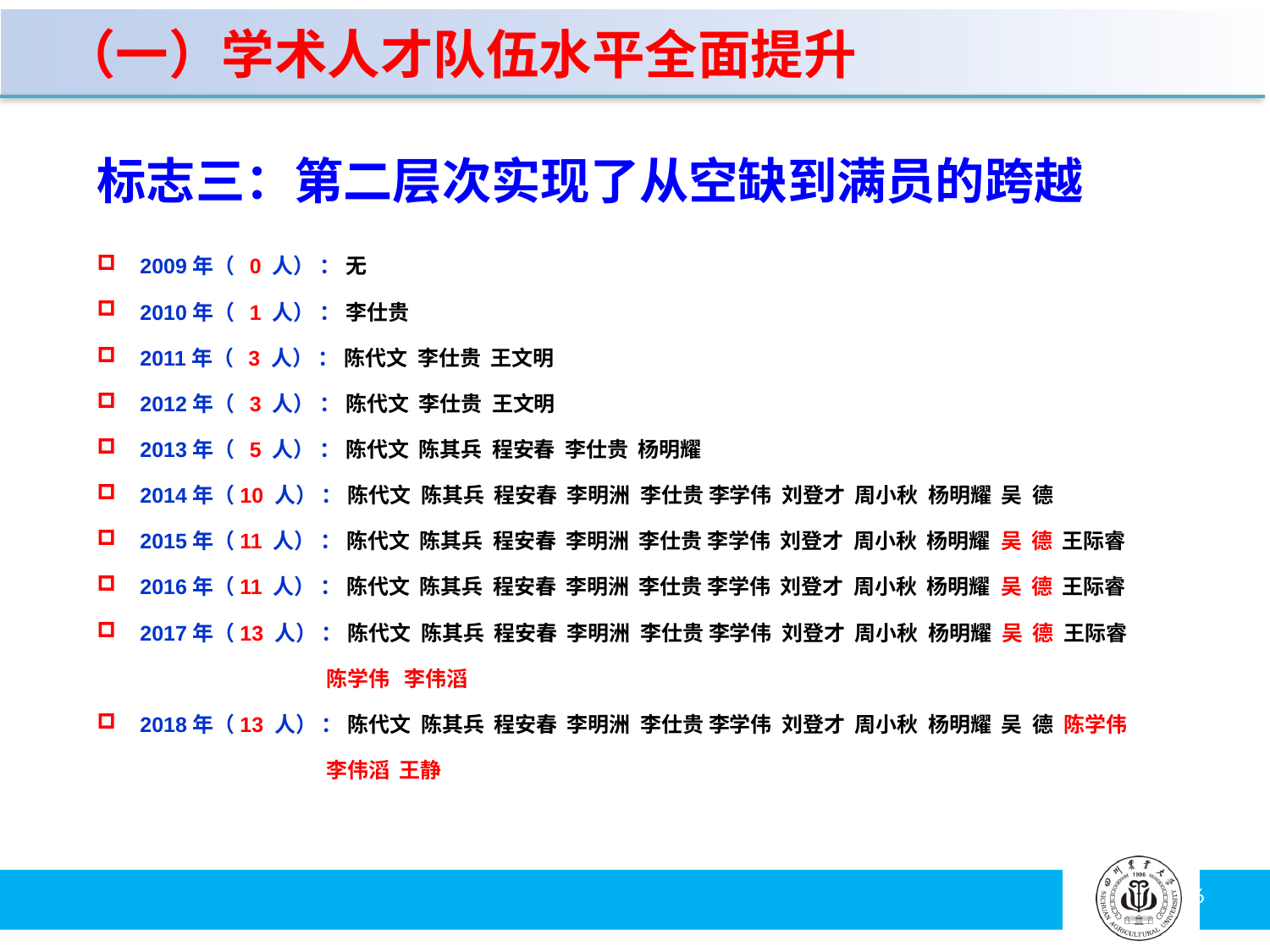

（一）学术人才队伍水平全面提升
标志三：第二层次实现了从空缺到满员的跨越
2009年（  0 人） ： 无
2010年（  1 人） ： 李仕贵
2011年（  3 人） ： 陈代文  李仕贵  王文明
2012年（  3 人） ： 陈代文  李仕贵  王文明
2013年（  5 人） ： 陈代文  陈其兵  程安春  李仕贵  杨明耀
2014年（10 人） ： 陈代文  陈其兵  程安春  李明洲  李仕贵 李学伟  刘登才  周小秋  杨明耀  吴  德
2015年（11 人） ： 陈代文  陈其兵  程安春  李明洲  李仕贵 李学伟  刘登才  周小秋  杨明耀  吴  德  王际睿
2016年（11 人） ： 陈代文  陈其兵  程安春  李明洲  李仕贵 李学伟  刘登才  周小秋  杨明耀  吴  德  王际睿
2017年（13 人） ： 陈代文  陈其兵  程安春  李明洲  李仕贵 李学伟  刘登才  周小秋  杨明耀  吴  德  王际睿
                  陈学伟   李伟滔
2018年（13 人） ： 陈代文  陈其兵  程安春  李明洲  李仕贵 李学伟  刘登才  周小秋  杨明耀  吴  德  陈学伟
                  李伟滔  王静